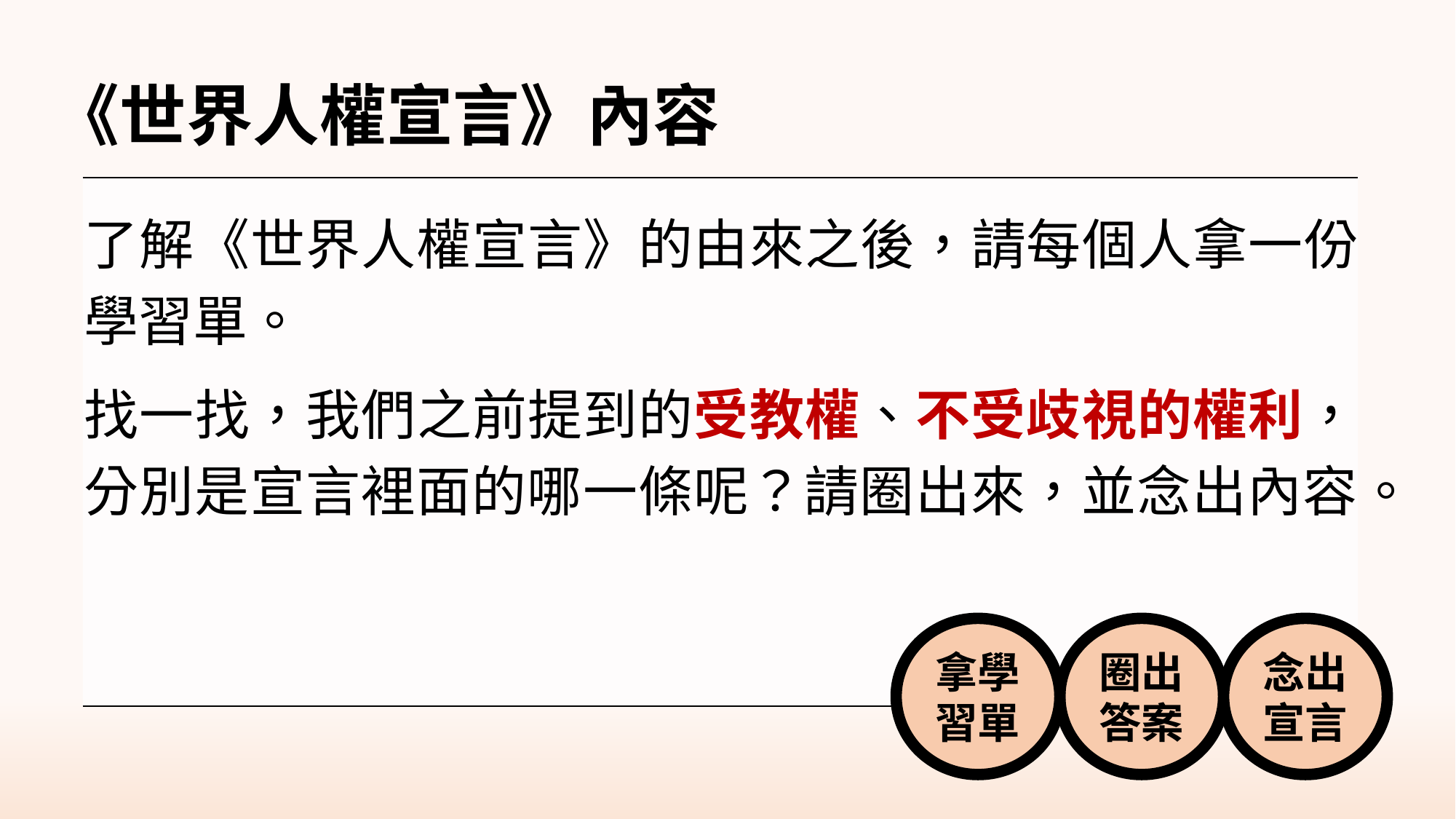

# 《世界人權宣言》內容
|  |
| --- |
了解《世界人權宣言》的由來之後，請每個人拿一份學習單。
找一找，我們之前提到的受教權、不受歧視的權利，分別是宣言裡面的哪一條呢？請圈出來，並念出內容。
念出宣言
拿學習單
圈出答案